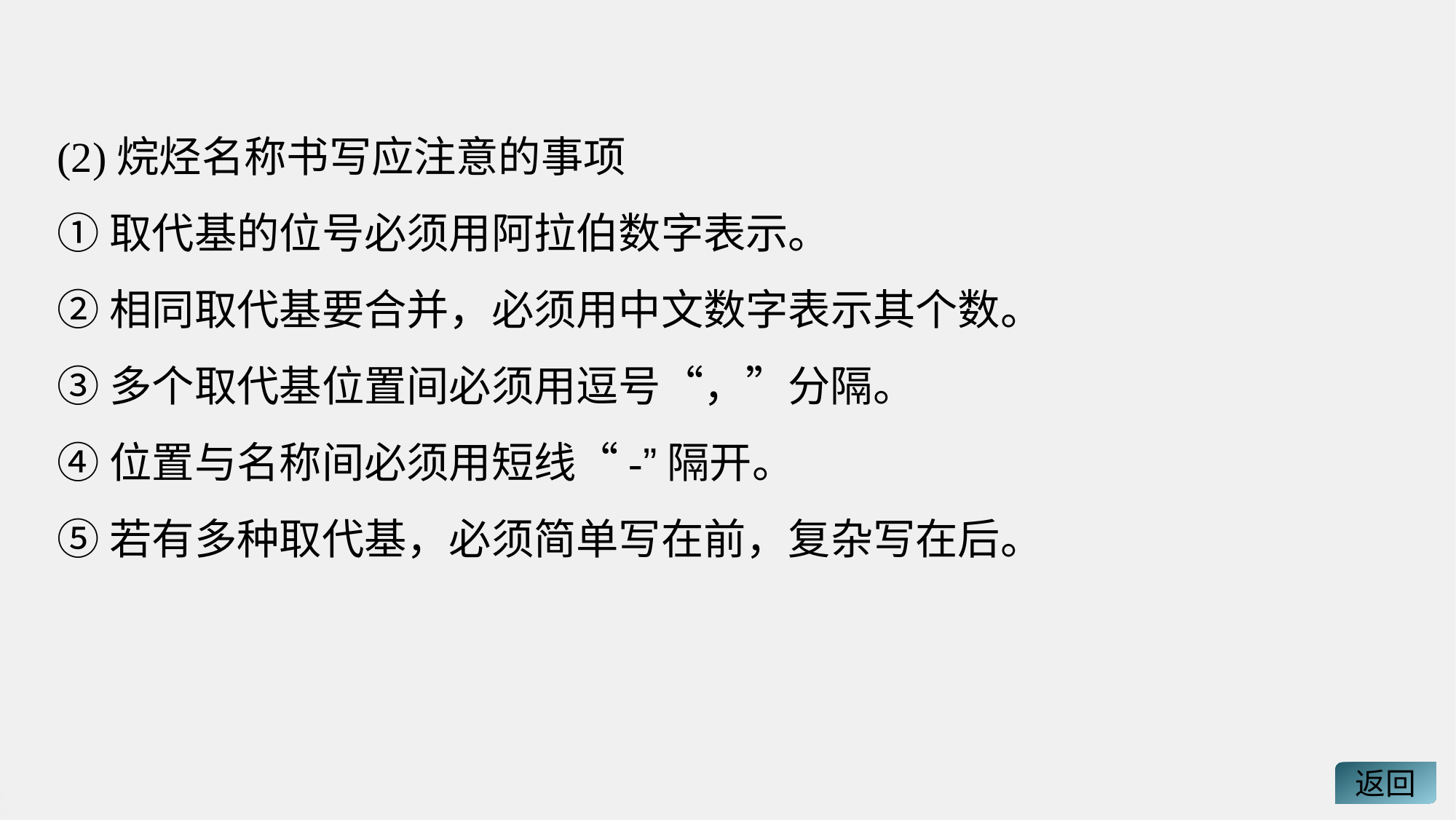

(2)烷烃名称书写应注意的事项
①取代基的位号必须用阿拉伯数字表示。
②相同取代基要合并，必须用中文数字表示其个数。
③多个取代基位置间必须用逗号“，”分隔。
④位置与名称间必须用短线“-”隔开。
⑤若有多种取代基，必须简单写在前，复杂写在后。
返回